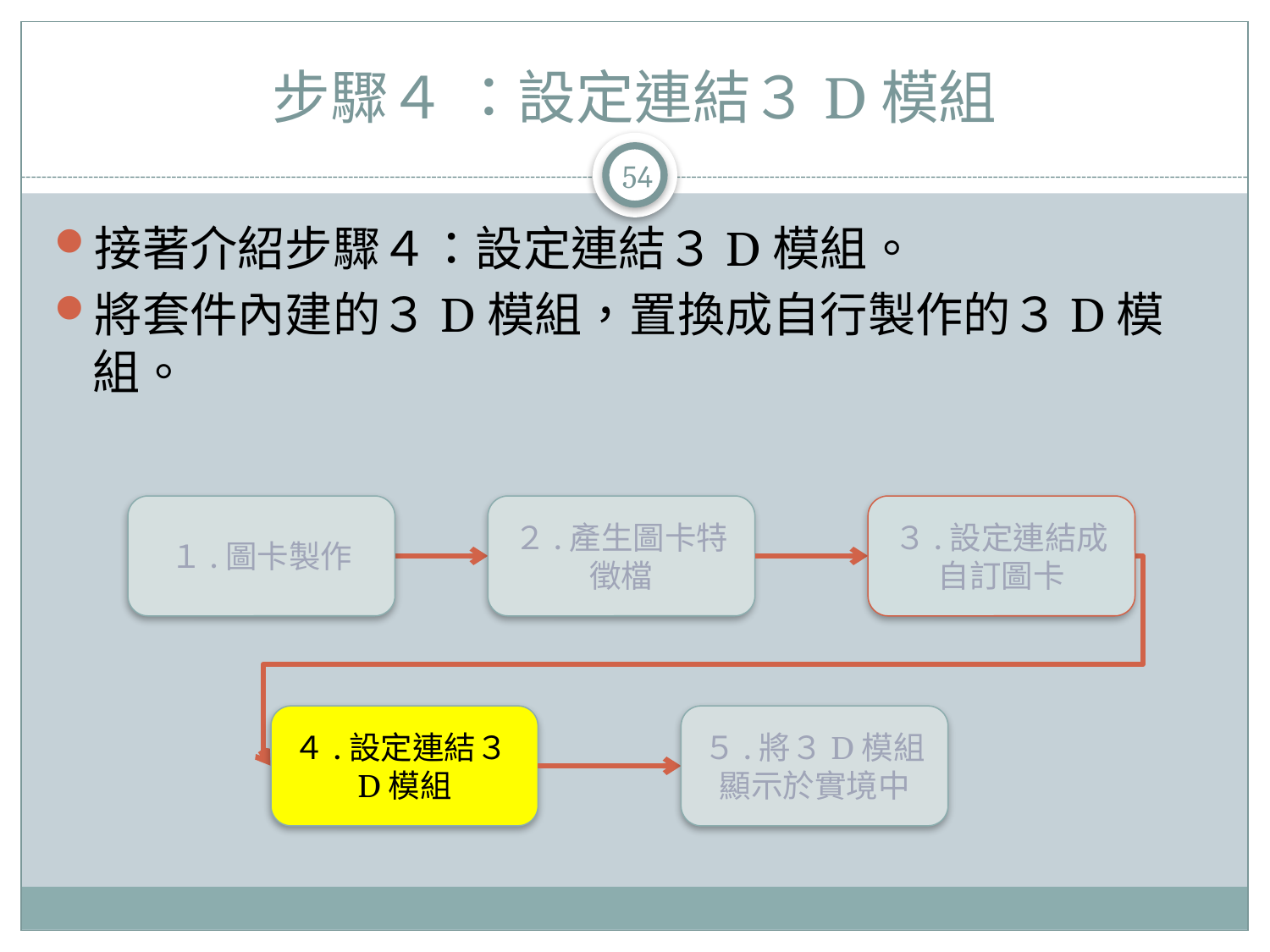

# 步驟４ ：設定連結３D模組
54
接著介紹步驟４：設定連結３D模組。
將套件內建的３D模組，置換成自行製作的３D模組。
１.圖卡製作
２.產生圖卡特徵檔
３.設定連結成自訂圖卡
４.設定連結３D模組
５.將３D模組顯示於實境中